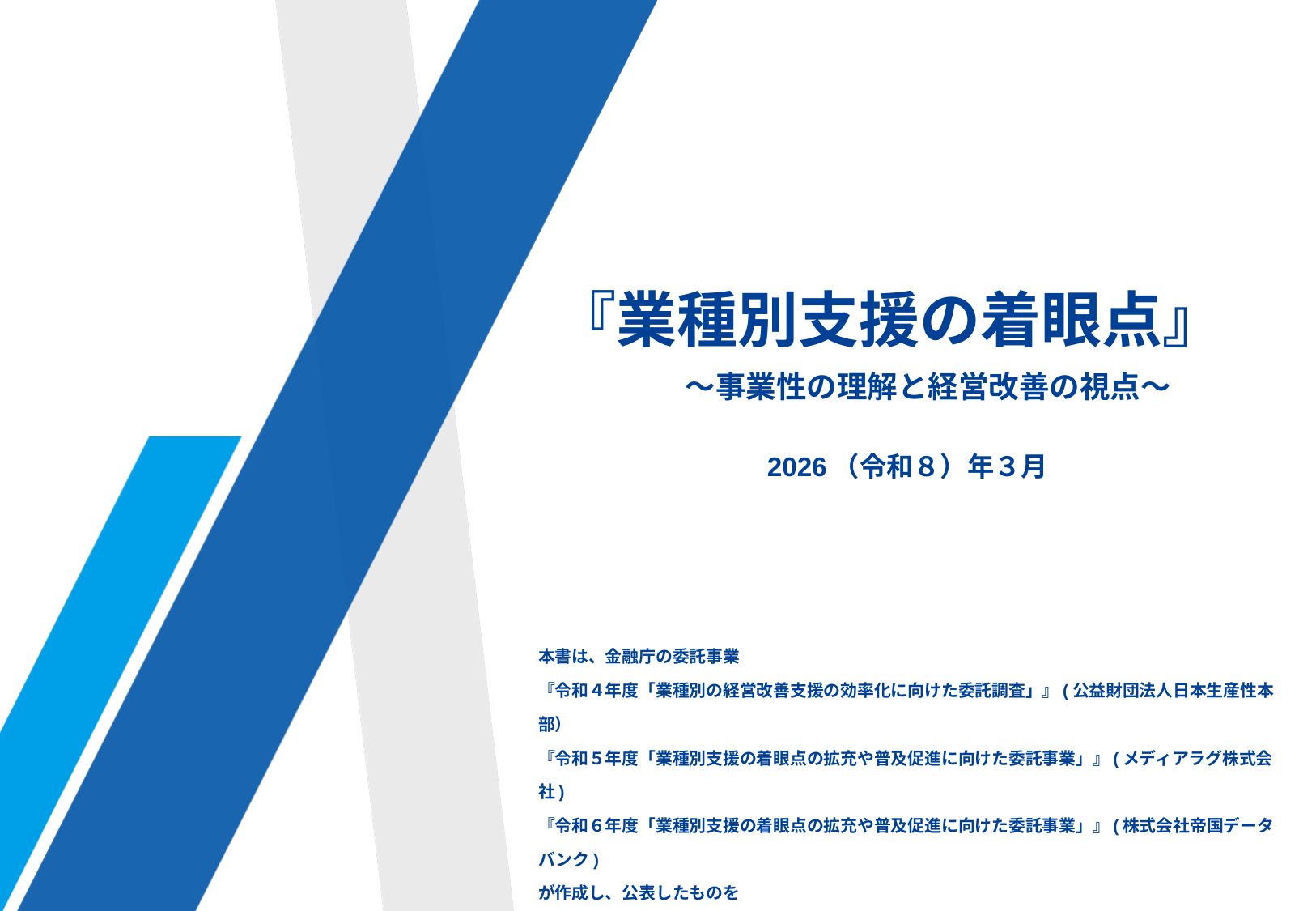

『業種別支援の着眼点』

　～事業性の理解と経営改善の視点～
　2026（令和８）年３月
本書は、金融庁の委託事業
『令和４年度「業種別の経営改善支援の効率化に向けた委託調査」』(公益財団法人日本生産性本部）
『令和５年度「業種別支援の着眼点の拡充や普及促進に向けた委託事業」』(メディアラグ株式会社)
『令和６年度「業種別支援の着眼点の拡充や普及促進に向けた委託事業」』(株式会社帝国データバンク)
が作成し、公表したものを
『令和7年度「業種別支援の着眼点の拡充や普及促進に向けた委託事業」』(株式会社帝国データバンク)
にて再構成しています。